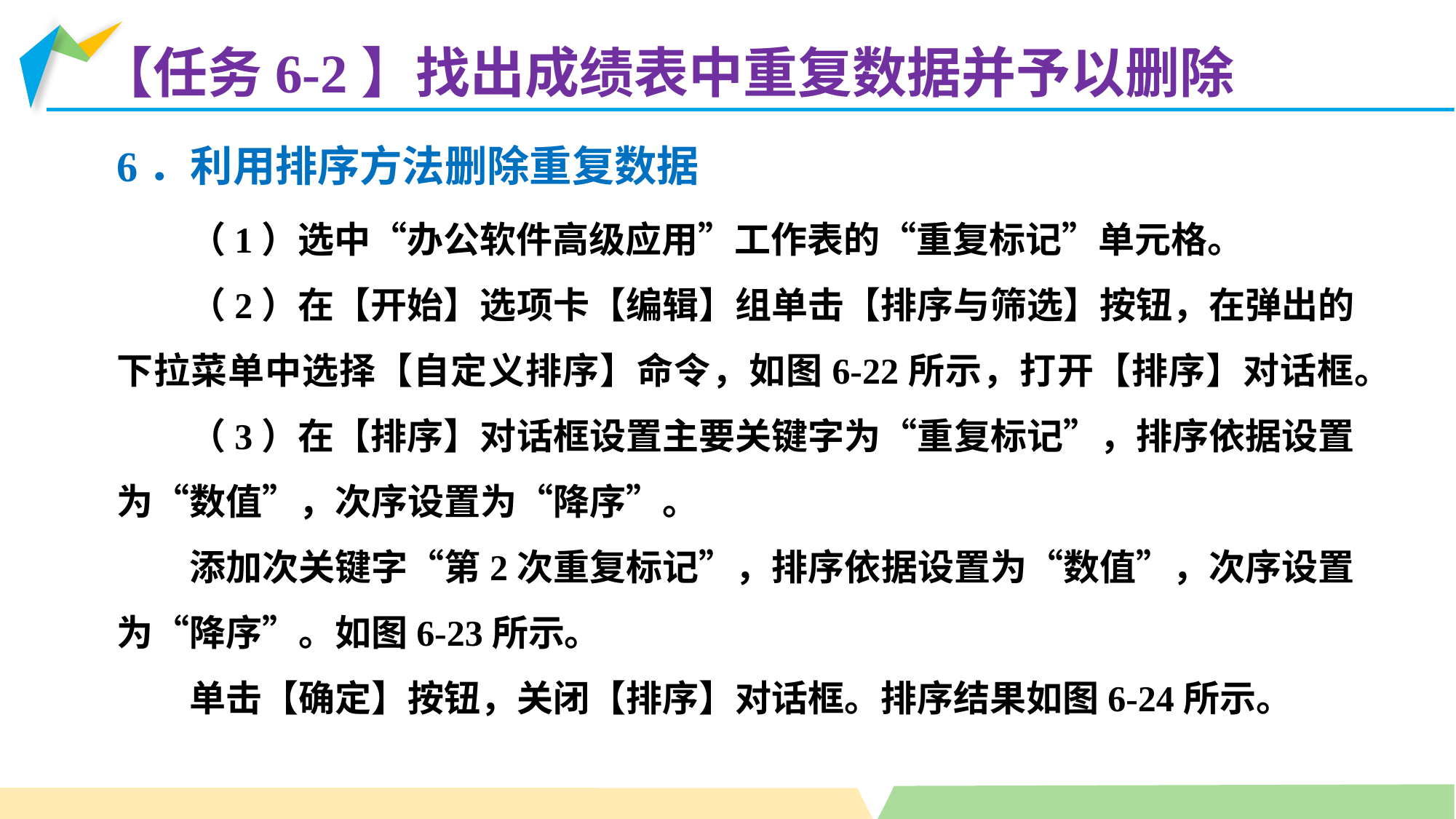

【任务6-2】找出成绩表中重复数据并予以删除
6．利用排序方法删除重复数据
（1）选中“办公软件高级应用”工作表的“重复标记”单元格。
（2）在【开始】选项卡【编辑】组单击【排序与筛选】按钮，在弹出的下拉菜单中选择【自定义排序】命令，如图6-22所示，打开【排序】对话框。
（3）在【排序】对话框设置主要关键字为“重复标记”，排序依据设置为“数值”，次序设置为“降序”。
添加次关键字“第2次重复标记”，排序依据设置为“数值”，次序设置为“降序”。如图6-23所示。
单击【确定】按钮，关闭【排序】对话框。排序结果如图6-24所示。